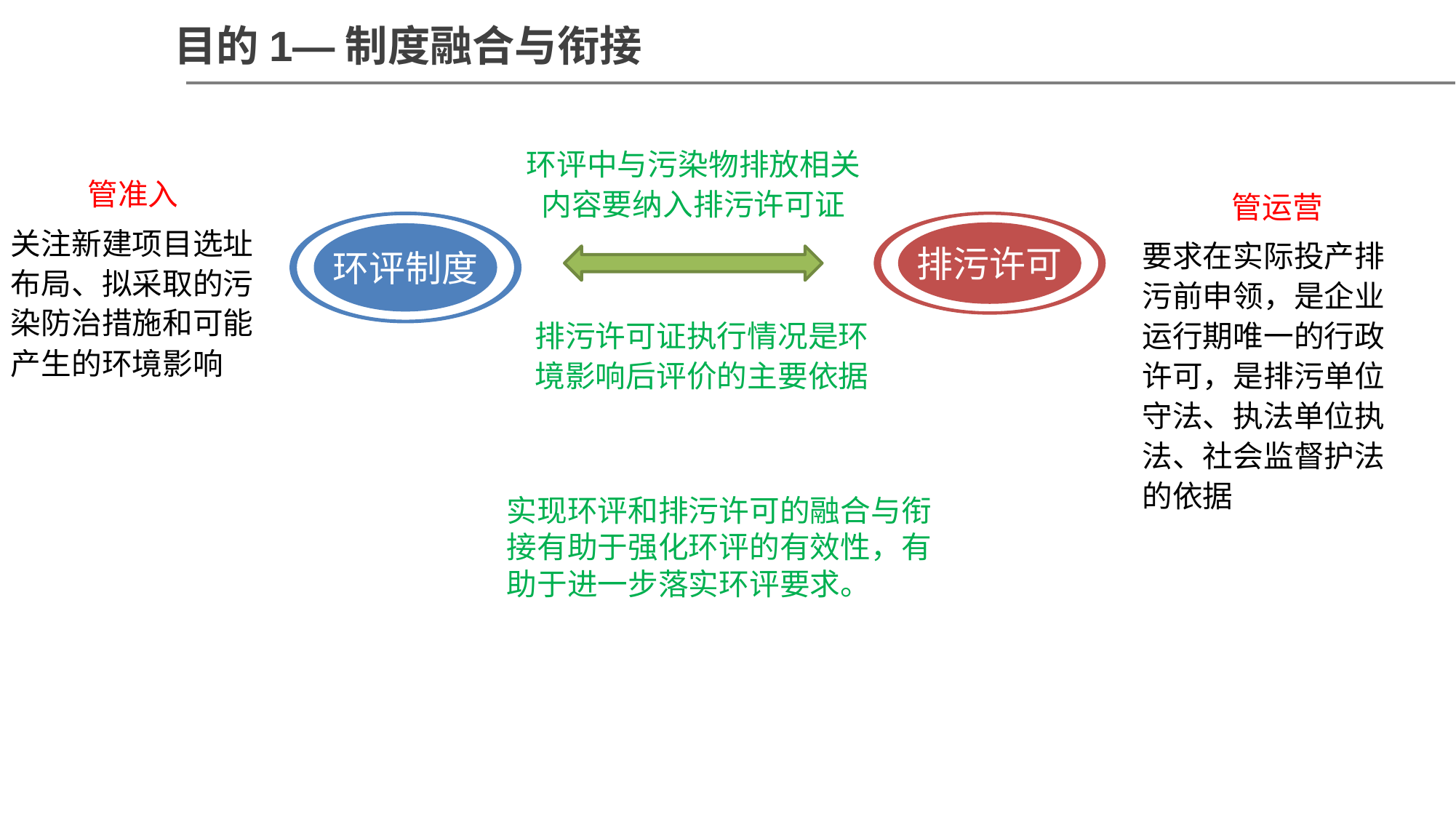

目的1—制度融合与衔接
环评中与污染物排放相关内容要纳入排污许可证
管准入
关注新建项目选址布局、拟采取的污染防治措施和可能产生的环境影响
管运营
要求在实际投产排污前申领，是企业运行期唯一的行政许可，是排污单位守法、执法单位执法、社会监督护法的依据
环评制度
排污许可

排污许可证执行情况是环境影响后评价的主要依据
实现环评和排污许可的融合与衔接有助于强化环评的有效性，有助于进一步落实环评要求。